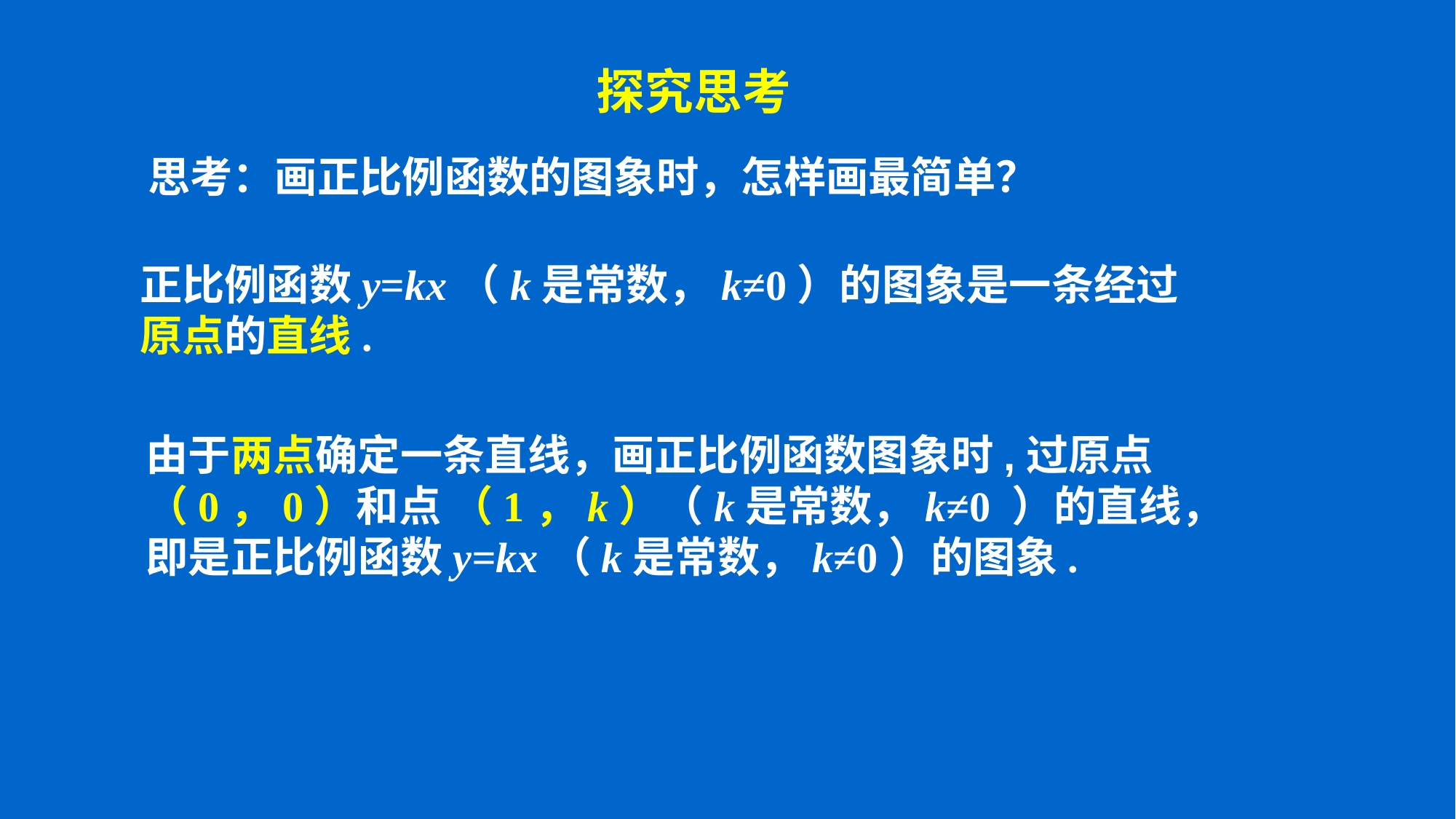

探究思考
思考：画正比例函数的图象时，怎样画最简单？
正比例函数y=kx（k是常数，k≠0）的图象是一条经过
原点的直线.
由于两点确定一条直线，画正比例函数图象时,过原点 （0，0）和点 （1，k）（k是常数，k≠0 ）的直线，即是正比例函数y=kx（k是常数，k≠0）的图象.